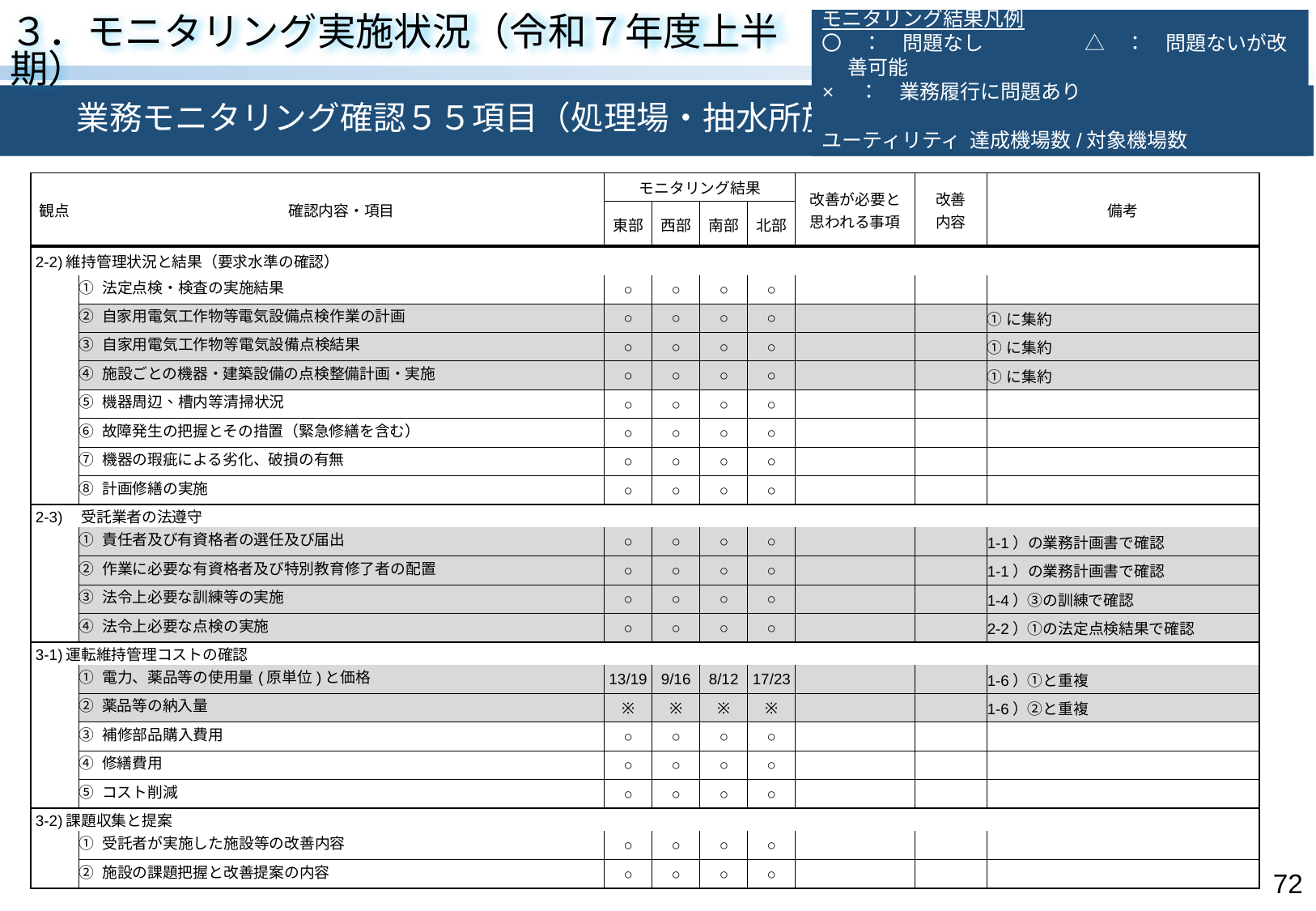

モニタリング結果凡例
〇　：　問題なし　　　　　△　：　問題ないが改善可能
×　：　業務履行に問題あり

ユーティリティ  達成機場数/対象機場数
３．モニタリング実施状況（令和７年度上半期）
　　業務モニタリング確認５５項目（処理場・抽水所施設）
| 観点 | 確認内容・項目 | モニタリング結果 |  |  |  | 改善が必要と 思われる事項 | 改善 内容 | 備考 |
| --- | --- | --- | --- | --- | --- | --- | --- | --- |
|  |  | 東部 | 西部 | 南部 | 北部 |  |  |  |
| 2-2)維持管理状況と結果（要求水準の確認） |  |  |  |  |  |  |  |  |
|  | ① 法定点検・検査の実施結果 | ○ | ○ | ○ | ○ |  |  |  |
|  | ② 自家用電気工作物等電気設備点検作業の計画 | ○ | ○ | ○ | ○ |  |  | ①に集約 |
|  | ③ 自家用電気工作物等電気設備点検結果 | ○ | ○ | ○ | ○ |  |  | ①に集約 |
|  | ④ 施設ごとの機器・建築設備の点検整備計画・実施 | ○ | ○ | ○ | ○ |  |  | ①に集約 |
|  | ⑤ 機器周辺、槽内等清掃状況 | ○ | ○ | ○ | ○ |  |  |  |
|  | ⑥ 故障発生の把握とその措置（緊急修繕を含む） | ○ | ○ | ○ | ○ |  |  |  |
|  | ⑦ 機器の瑕疵による劣化、破損の有無 | ○ | ○ | ○ | ○ |  |  |  |
|  | ⑧ 計画修繕の実施 | ○ | ○ | ○ | ○ |  |  |  |
| 2-3)　受託業者の法遵守 |  |  |  |  |  |  |  |  |
|  | ① 責任者及び有資格者の選任及び届出 | ○ | ○ | ○ | ○ |  |  | 1-1）の業務計画書で確認 |
|  | ② 作業に必要な有資格者及び特別教育修了者の配置 | ○ | ○ | ○ | ○ |  |  | 1-1）の業務計画書で確認 |
|  | ③ 法令上必要な訓練等の実施 | ○ | ○ | ○ | ○ |  |  | 1-4）③の訓練で確認 |
|  | ④ 法令上必要な点検の実施 | ○ | ○ | ○ | ○ |  |  | 2-2）①の法定点検結果で確認 |
| 3-1)運転維持管理コストの確認 |  |  |  |  |  |  |  |  |
|  | ① 電力、薬品等の使用量(原単位)と価格 | 13/19 | 9/16 | 8/12 | 17/23 |  |  | 1-6）①と重複 |
|  | ② 薬品等の納入量 | ※ | ※ | ※ | ※ |  |  | 1-6）②と重複 |
|  | ③ 補修部品購入費用 | ○ | ○ | ○ | ○ |  |  |  |
|  | ④ 修繕費用 | ○ | ○ | ○ | ○ |  |  |  |
|  | ⑤ コスト削減 | ○ | ○ | ○ | ○ |  |  |  |
| 3-2)課題収集と提案 |  |  |  |  |  |  |  |  |
|  | ① 受託者が実施した施設等の改善内容 | ○ | ○ | ○ | ○ |  |  |  |
|  | ② 施設の課題把握と改善提案の内容 | ○ | ○ | ○ | ○ |  |  |  |
72